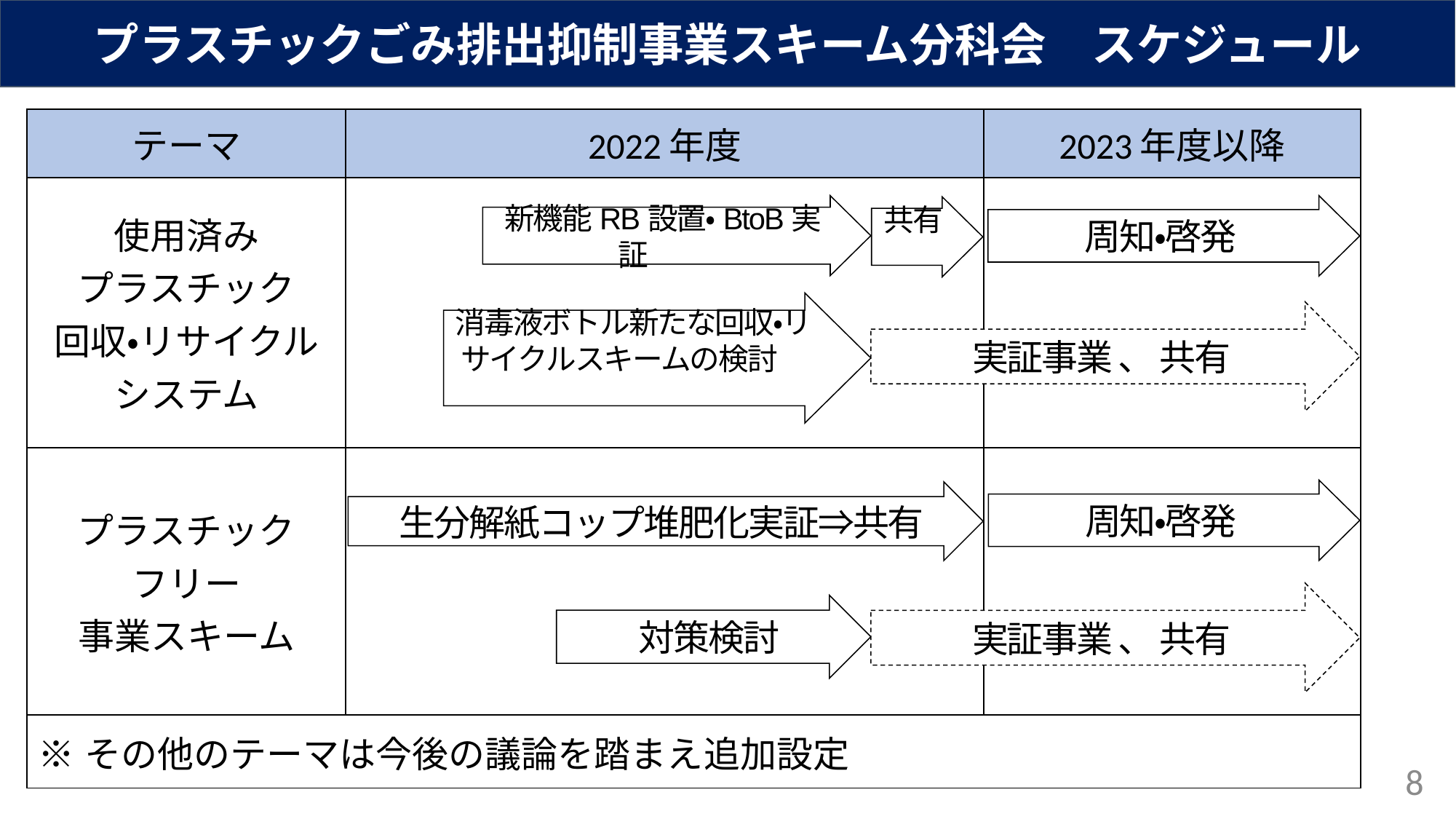

プラスチックごみ排出抑制事業スキーム分科会　スケジュール
| テーマ | 2022年度 | 2023年度以降 |
| --- | --- | --- |
| 使用済み プラスチック 回収・リサイクルシステム |  |  |
| プラスチック フリー 事業スキーム |  |  |
| ※その他のテーマは今後の議論を踏まえ追加設定 |  |  |
周知・啓発
新機能RB設置・BtoB実証
共有
消毒液ボトル新たな回収・リサイクルスキームの検討
実証事業 、 共有
周知・啓発
 生分解紙コップ堆肥化実証⇒共有
実証事業 、 共有
 対策検討
8